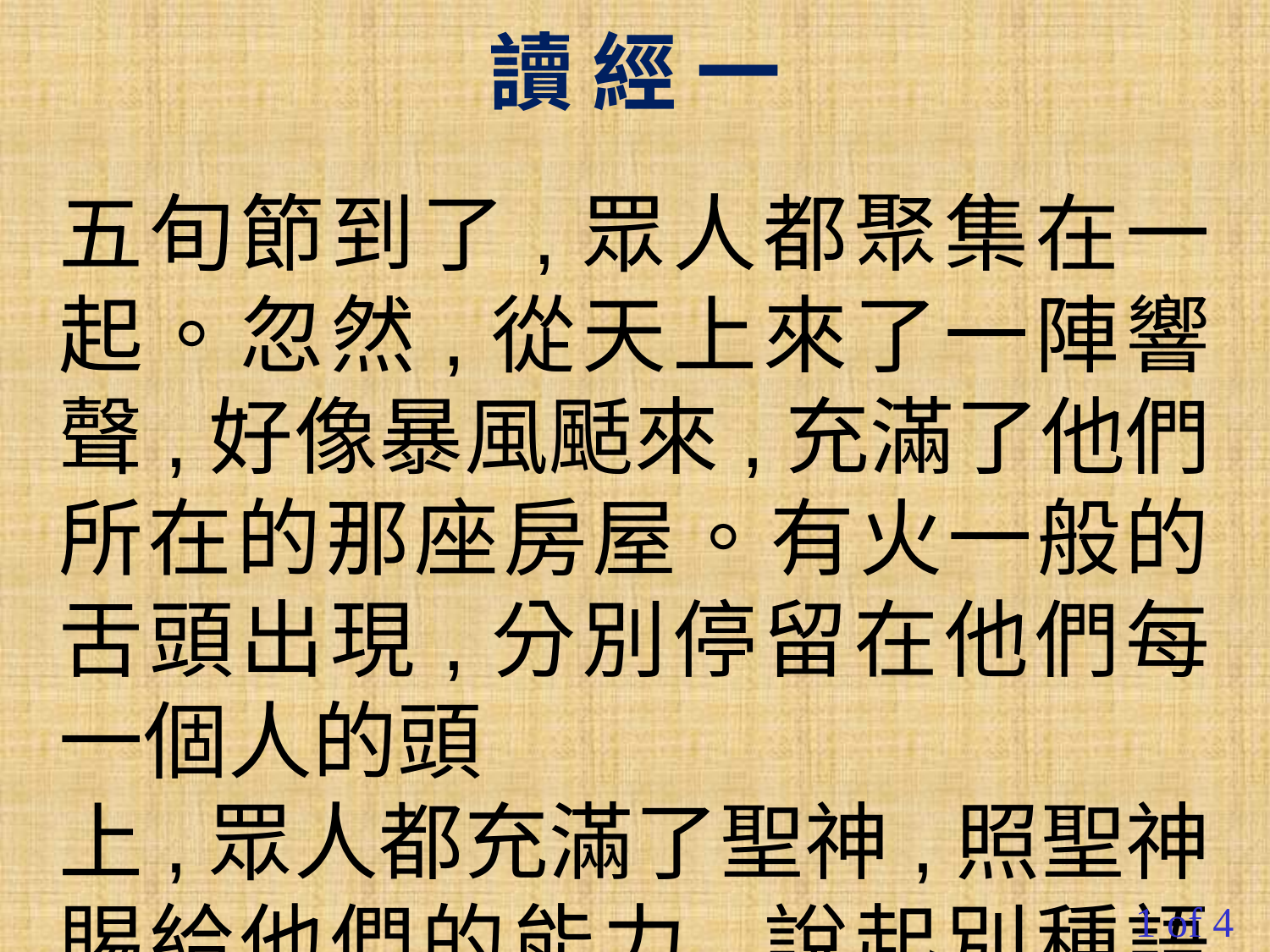

讀 經 一

五旬節到了,眾人都聚集在一起。忽然,從天上來了一陣響聲,好像暴風颳來,充滿了他們所在的那座房屋。有火一般的舌頭出現,分別停留在他們每一個人的頭
上,眾人都充滿了聖神,照聖神賜給他們的能力,說起別種語言來。
#
1 of 4